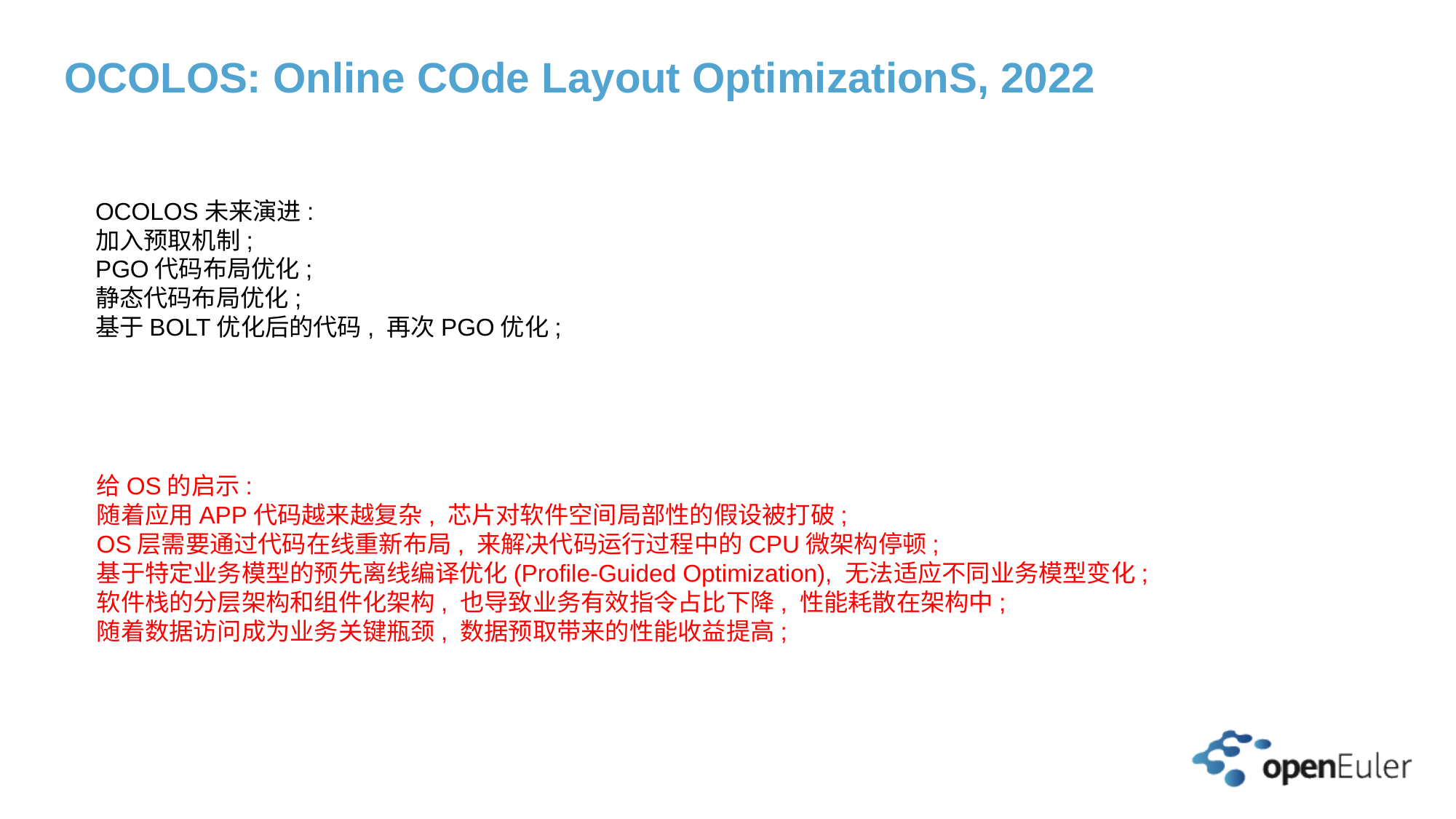

# OCOLOS: Online COde Layout OptimizationS, 2022
OCOLOS未来演进:
加入预取机制;
PGO代码布局优化;
静态代码布局优化;
基于BOLT优化后的代码, 再次PGO优化;
给OS的启示:
随着应用APP代码越来越复杂, 芯片对软件空间局部性的假设被打破;
OS层需要通过代码在线重新布局, 来解决代码运行过程中的CPU微架构停顿;
基于特定业务模型的预先离线编译优化(Profile-Guided Optimization), 无法适应不同业务模型变化;
软件栈的分层架构和组件化架构, 也导致业务有效指令占比下降, 性能耗散在架构中;
随着数据访问成为业务关键瓶颈, 数据预取带来的性能收益提高;